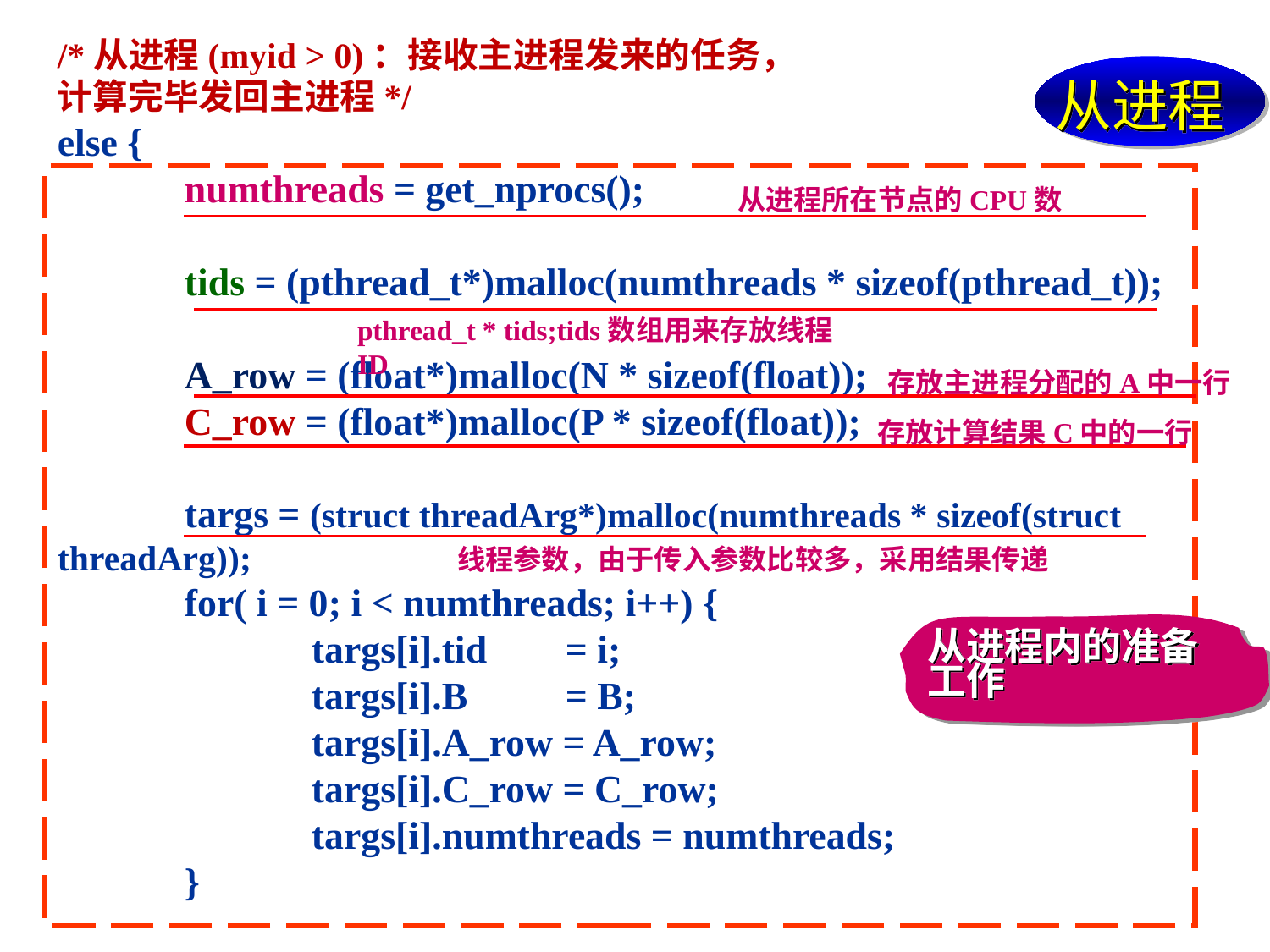

/*从进程(myid > 0)：接收主进程发来的任务，
计算完毕发回主进程*/
else {
	numthreads = get_nprocs();

	tids = (pthread_t*)malloc(numthreads * sizeof(pthread_t));

	A_row = (float*)malloc(N * sizeof(float));
	C_row = (float*)malloc(P * sizeof(float));

	targs = (struct threadArg*)malloc(numthreads * sizeof(struct threadArg));
	for( i = 0; i < numthreads; i++) {
		targs[i].tid 	= i;
		targs[i].B 	= B;
		targs[i].A_row = A_row;
		targs[i].C_row = C_row;
		targs[i].numthreads = numthreads;
	}

从进程

从进程内的准备工作
从进程所在节点的CPU数
pthread_t * tids;tids数组用来存放线程ID
存放主进程分配的A中一行
存放计算结果C中的一行
线程参数，由于传入参数比较多，采用结果传递